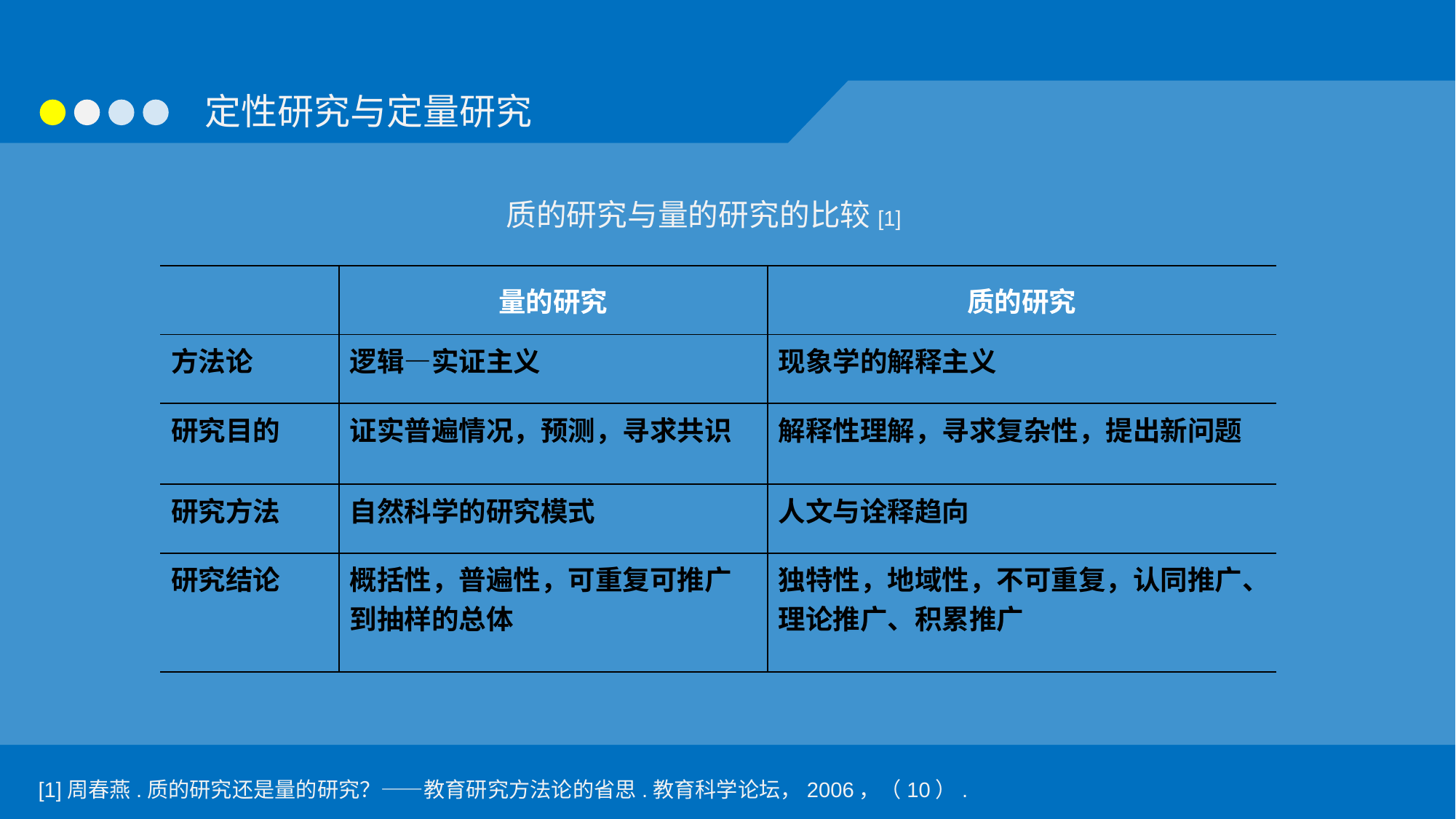

质的研究与量的研究的比较[1]
|  | 量的研究 | 质的研究 |
| --- | --- | --- |
| 方法论 | 逻辑—实证主义 | 现象学的解释主义 |
| 研究目的 | 证实普遍情况，预测，寻求共识 | 解释性理解，寻求复杂性，提出新问题 |
| 研究方法 | 自然科学的研究模式 | 人文与诠释趋向 |
| 研究结论 | 概括性，普遍性，可重复可推广到抽样的总体 | 独特性，地域性，不可重复，认同推广、理论推广、积累推广 |
[1]周春燕.质的研究还是量的研究？——教育研究方法论的省思.教育科学论坛，2006，（10）.